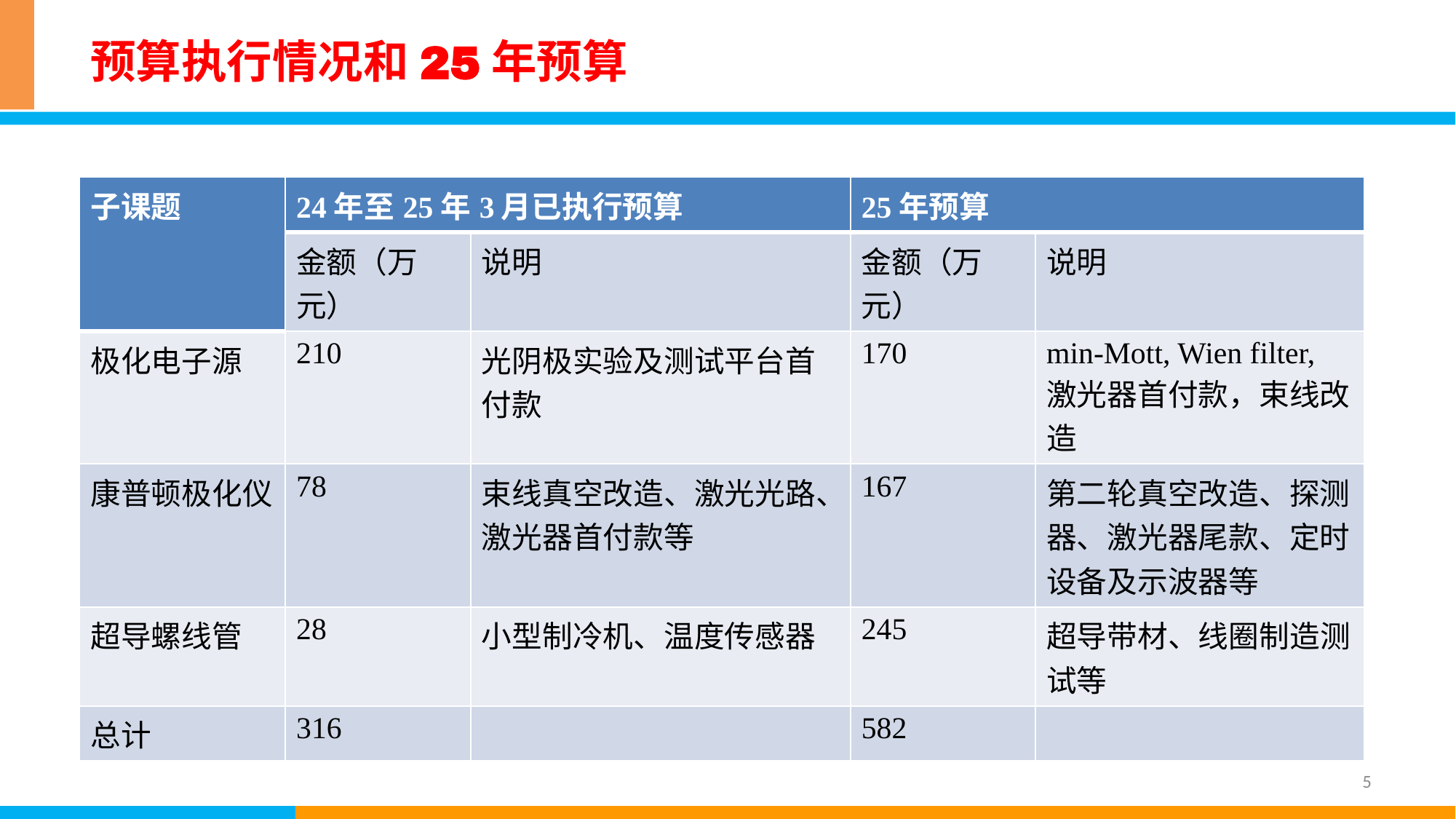

# 预算执行情况和25年预算
| 子课题 | 24年至25年3月已执行预算 |  | 25年预算 |  |
| --- | --- | --- | --- | --- |
|  | 金额（万元） | 说明 | 金额（万元） | 说明 |
| 极化电子源 | 210 | 光阴极实验及测试平台首付款 | 170 | min-Mott, Wien filter, 激光器首付款，束线改造 |
| 康普顿极化仪 | 78 | 束线真空改造、激光光路、激光器首付款等 | 167 | 第二轮真空改造、探测器、激光器尾款、定时设备及示波器等 |
| 超导螺线管 | 28 | 小型制冷机、温度传感器 | 245 | 超导带材、线圈制造测试等 |
| 总计 | 316 |  | 582 |  |
5